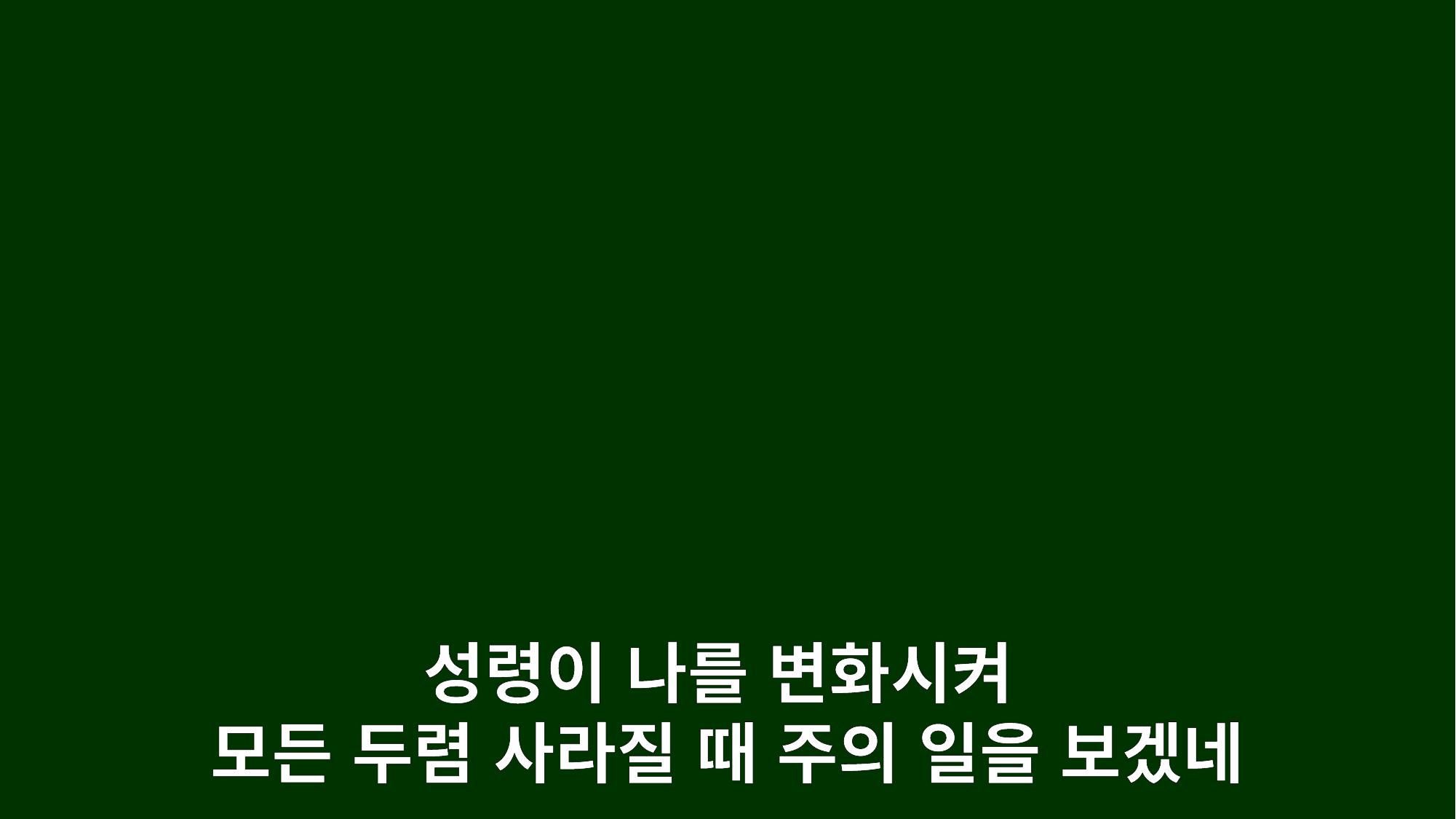

성령이 나를 변화시켜
모든 두렴 사라질 때 주의 일을 보겠네